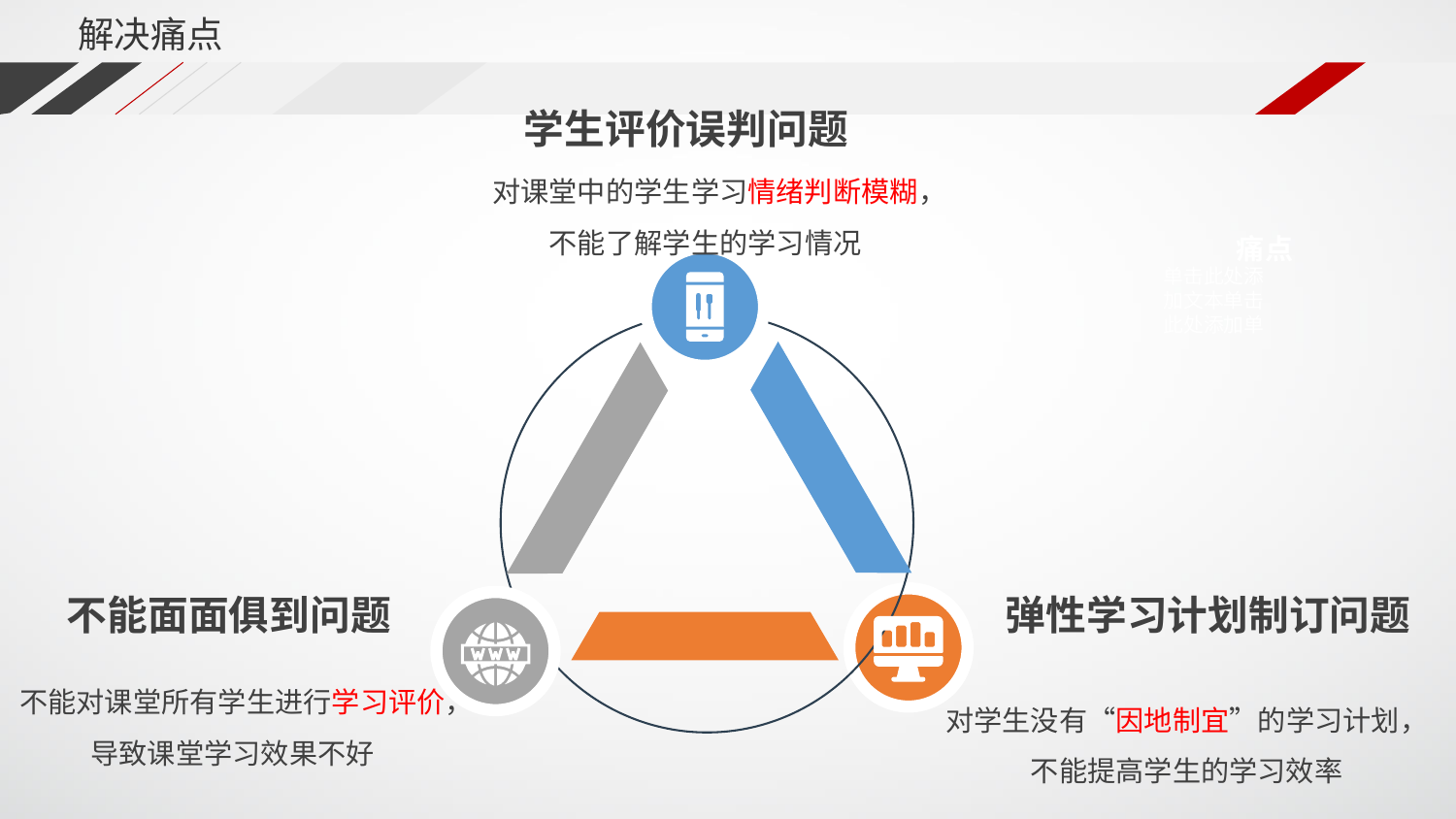

解决痛点
学生评价误判问题
对课堂中的学生学习情绪判断模糊，不能了解学生的学习情况
痛点

单击此处添加文本单击此处添加单
不能面面俱到问题
弹性学习计划制订问题
不能对课堂所有学生进行学习评价，导致课堂学习效果不好
对学生没有“因地制宜”的学习计划，不能提高学生的学习效率